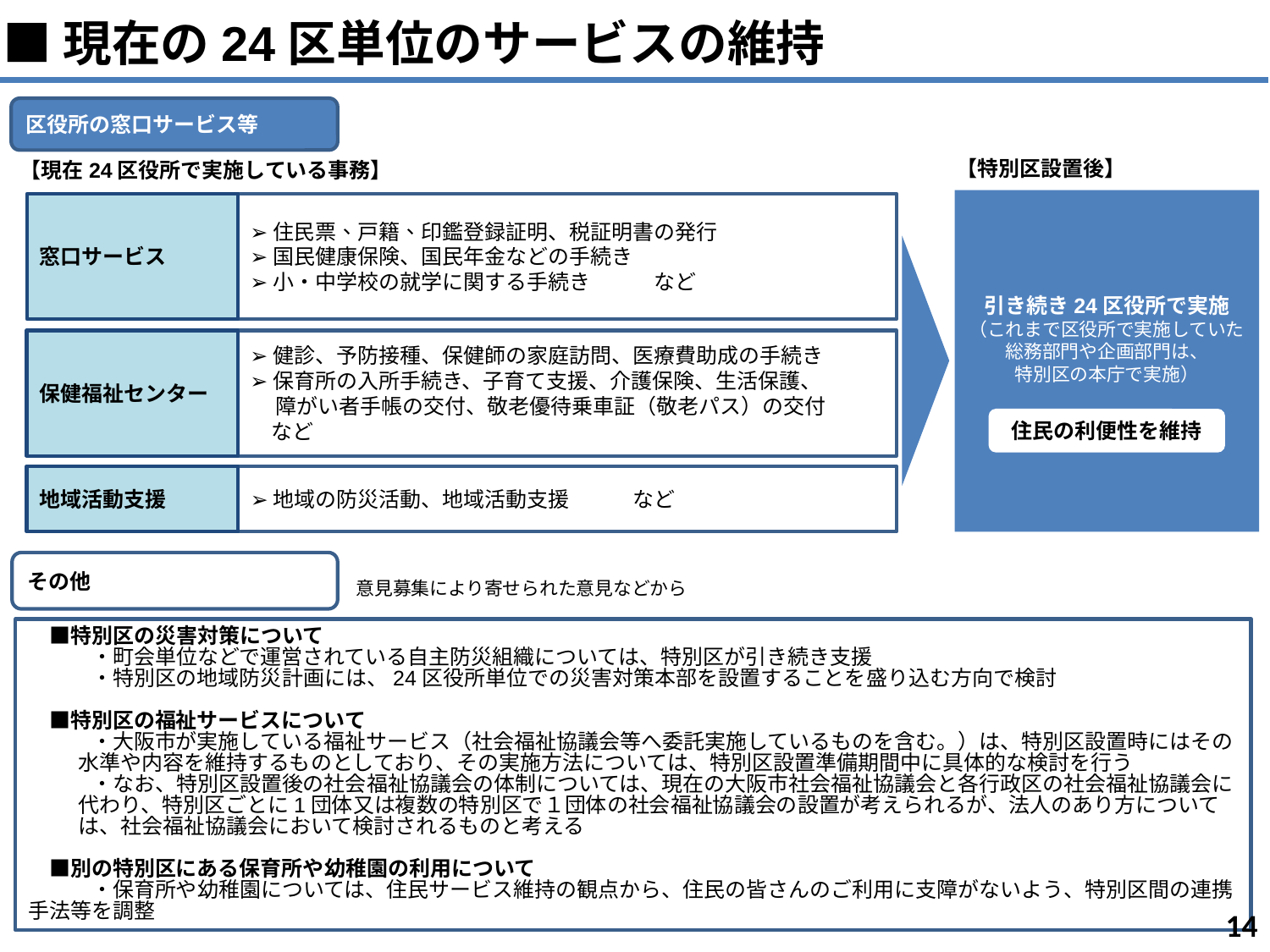

■現在の24区単位のサービスの維持
区役所の窓口サービス等
【現在24区役所で実施している事務】
【特別区設置後】
引き続き24区役所で実施
（これまで区役所で実施していた
総務部門や企画部門は、
特別区の本庁で実施）

窓口サービス
➢住民票、戸籍、印鑑登録証明、税証明書の発行
➢国民健康保険、国民年金などの手続き
➢小・中学校の就学に関する手続き　　　など
保健福祉センター
➢健診、予防接種、保健師の家庭訪問、医療費助成の手続き
➢保育所の入所手続き、子育て支援、介護保険、生活保護、
　 障がい者手帳の交付、敬老優待乗車証（敬老パス）の交付　　　など

地域活動支援
➢地域の防災活動、地域活動支援　　　など
住民の利便性を維持
その他
意見募集により寄せられた意見などから
　■特別区の災害対策について
　　　・町会単位などで運営されている自主防災組織については、特別区が引き続き支援
　　　・特別区の地域防災計画には、24区役所単位での災害対策本部を設置することを盛り込む方向で検討

　■特別区の福祉サービスについて
　　　・大阪市が実施している福祉サービス（社会福祉協議会等へ委託実施しているものを含む。）は、特別区設置時にはその水準や内容を維持するものとしており、その実施方法については、特別区設置準備期間中に具体的な検討を行う
　　　・なお、特別区設置後の社会福祉協議会の体制については、現在の大阪市社会福祉協議会と各行政区の社会福祉協議会に代わり、特別区ごとに1団体又は複数の特別区で１団体の社会福祉協議会の設置が考えられるが、法人のあり方については、社会福祉協議会において検討されるものと考える

　■別の特別区にある保育所や幼稚園の利用について
　　　・保育所や幼稚園については、住民サービス維持の観点から、住民の皆さんのご利用に支障がないよう、特別区間の連携手法等を調整
14